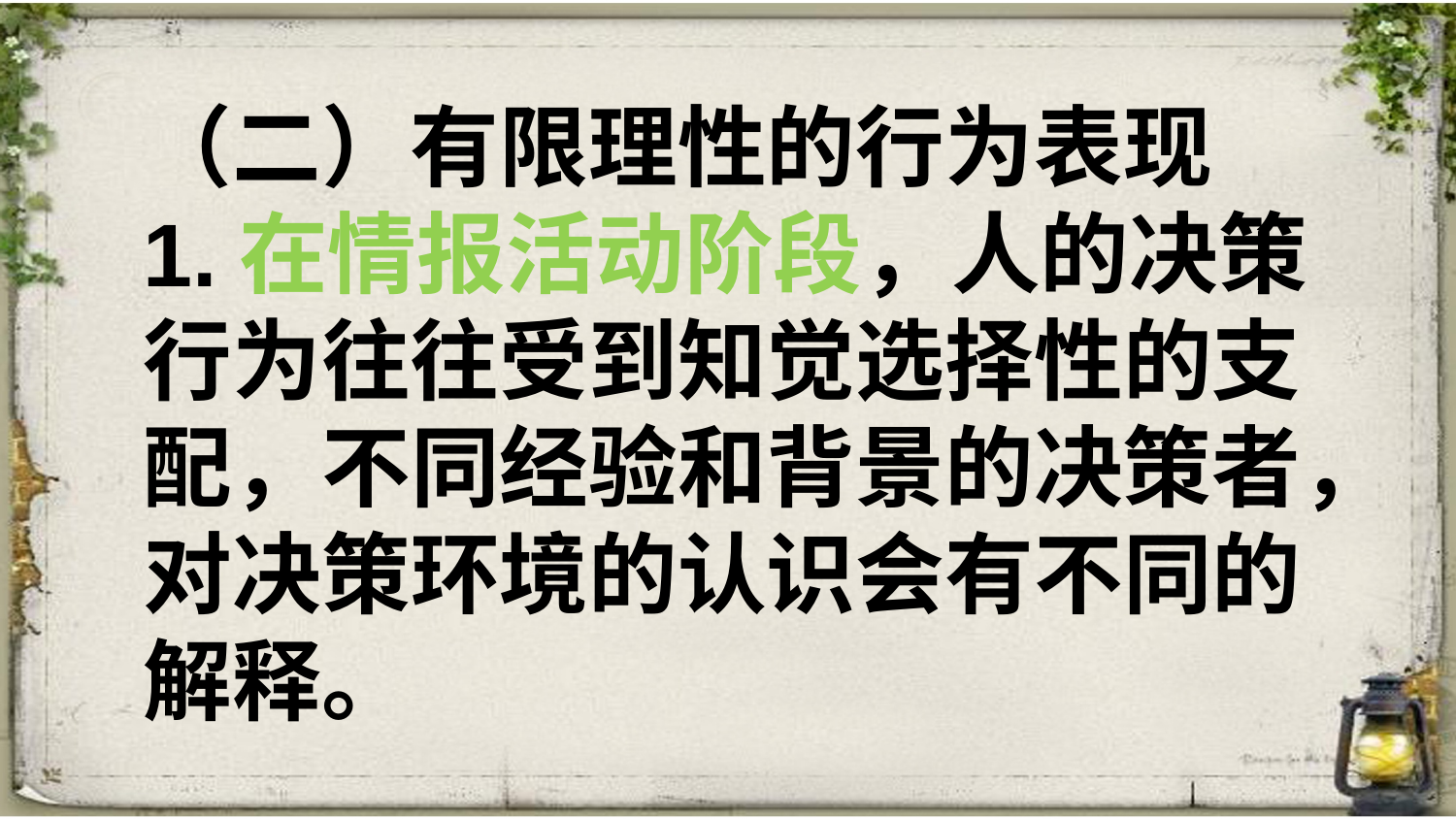

（二）有限理性的行为表现
1.在情报活动阶段，人的决策行为往往受到知觉选择性的支配，不同经验和背景的决策者，对决策环境的认识会有不同的解释。